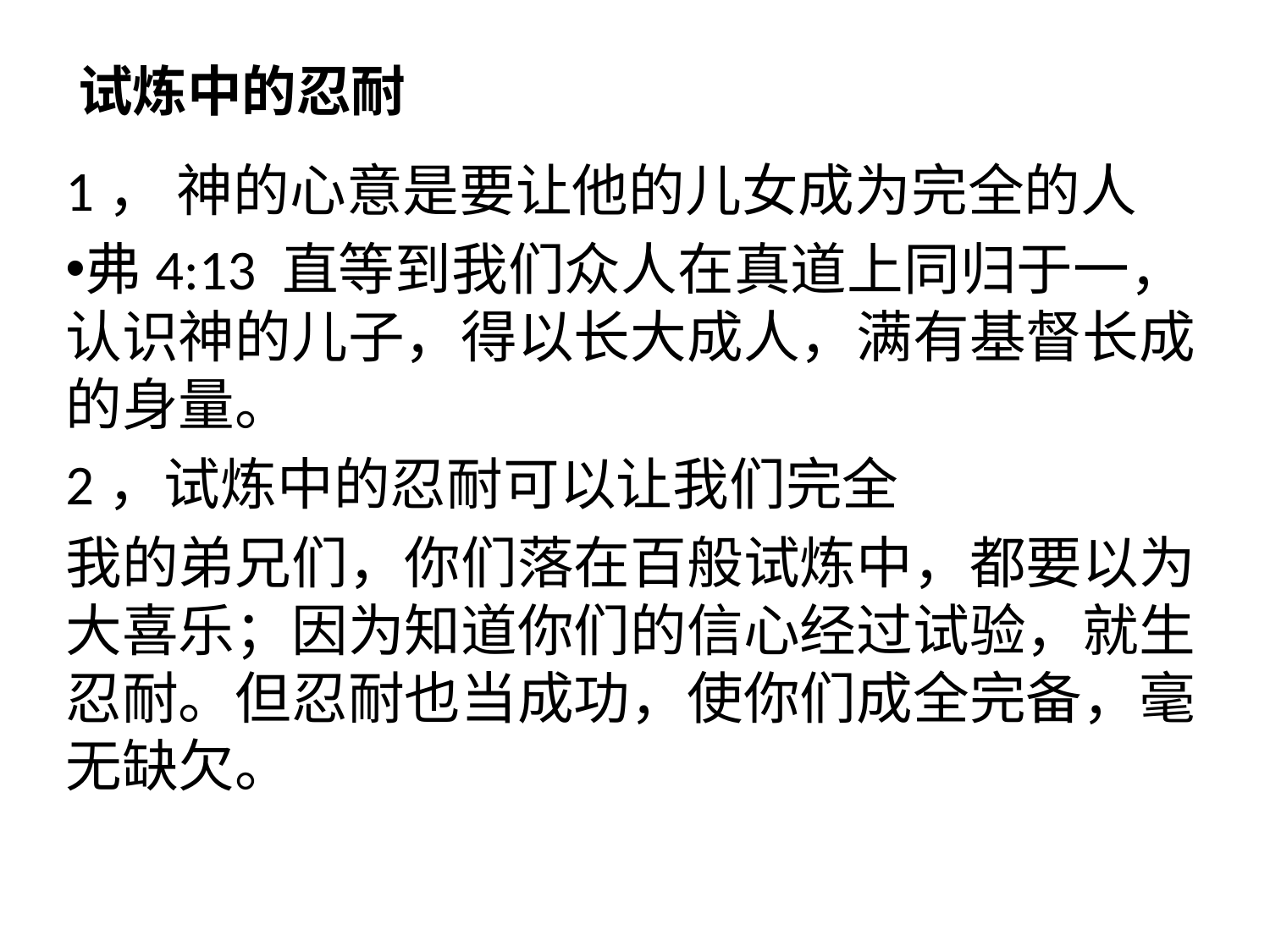

# 试炼中的忍耐
1， 神的心意是要让他的儿女成为完全的人
弗4:13 直等到我们众人在真道上同归于一，认识神的儿子，得以长大成人，满有基督长成的身量。
2，试炼中的忍耐可以让我们完全
我的弟兄们，你们落在百般试炼中，都要以为大喜乐；因为知道你们的信心经过试验，就生忍耐。但忍耐也当成功，使你们成全完备，毫无缺欠。